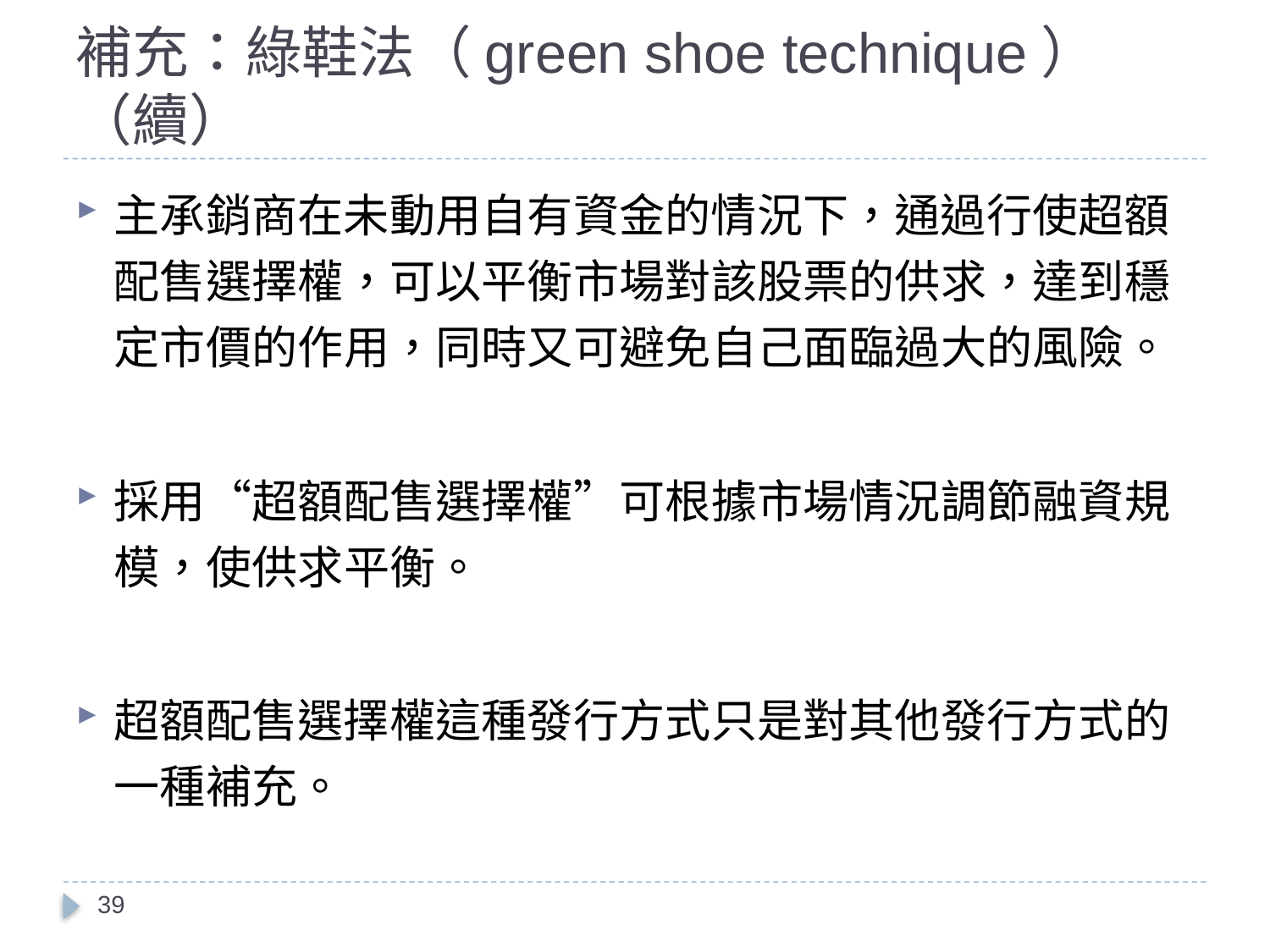

# 補充：綠鞋法（green shoe technique）（續）
主承銷商在未動用自有資金的情況下，通過行使超額配售選擇權，可以平衡市場對該股票的供求，達到穩定市價的作用，同時又可避免自己面臨過大的風險。

採用“超額配售選擇權”可根據市場情況調節融資規模，使供求平衡。

超額配售選擇權這種發行方式只是對其他發行方式的一種補充。

39